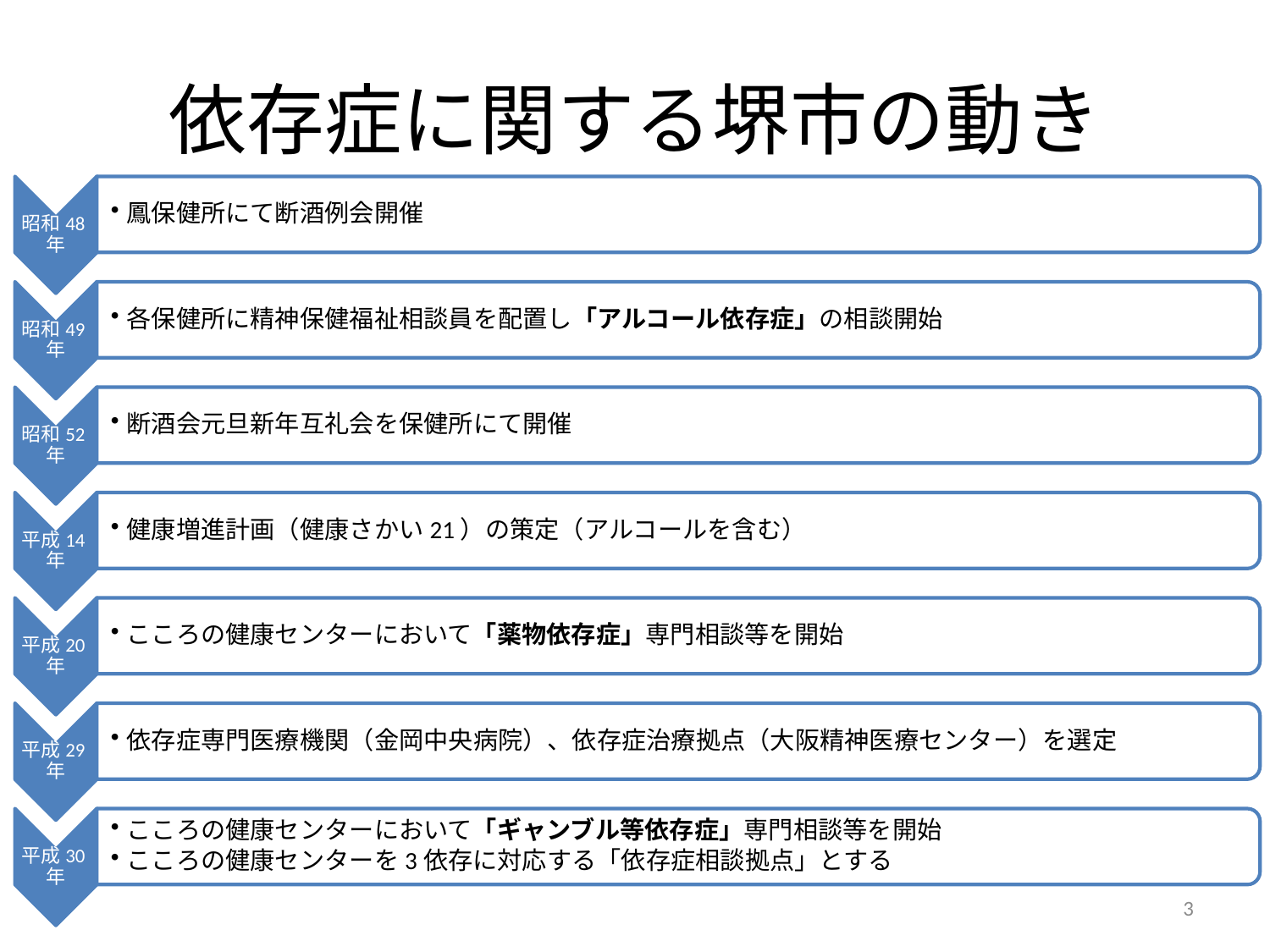

# 依存症に関する堺市の動き
昭和48年
鳳保健所にて断酒例会開催
昭和49年
各保健所に精神保健福祉相談員を配置し「アルコール依存症」の相談開始
昭和52年
断酒会元旦新年互礼会を保健所にて開催
平成14年
健康増進計画（健康さかい21）の策定（アルコールを含む）
平成20年
こころの健康センターにおいて「薬物依存症」専門相談等を開始
平成29年
依存症専門医療機関（金岡中央病院）、依存症治療拠点（大阪精神医療センター）を選定
平成30年
こころの健康センターにおいて「ギャンブル等依存症」専門相談等を開始
こころの健康センターを3依存に対応する「依存症相談拠点」とする
3